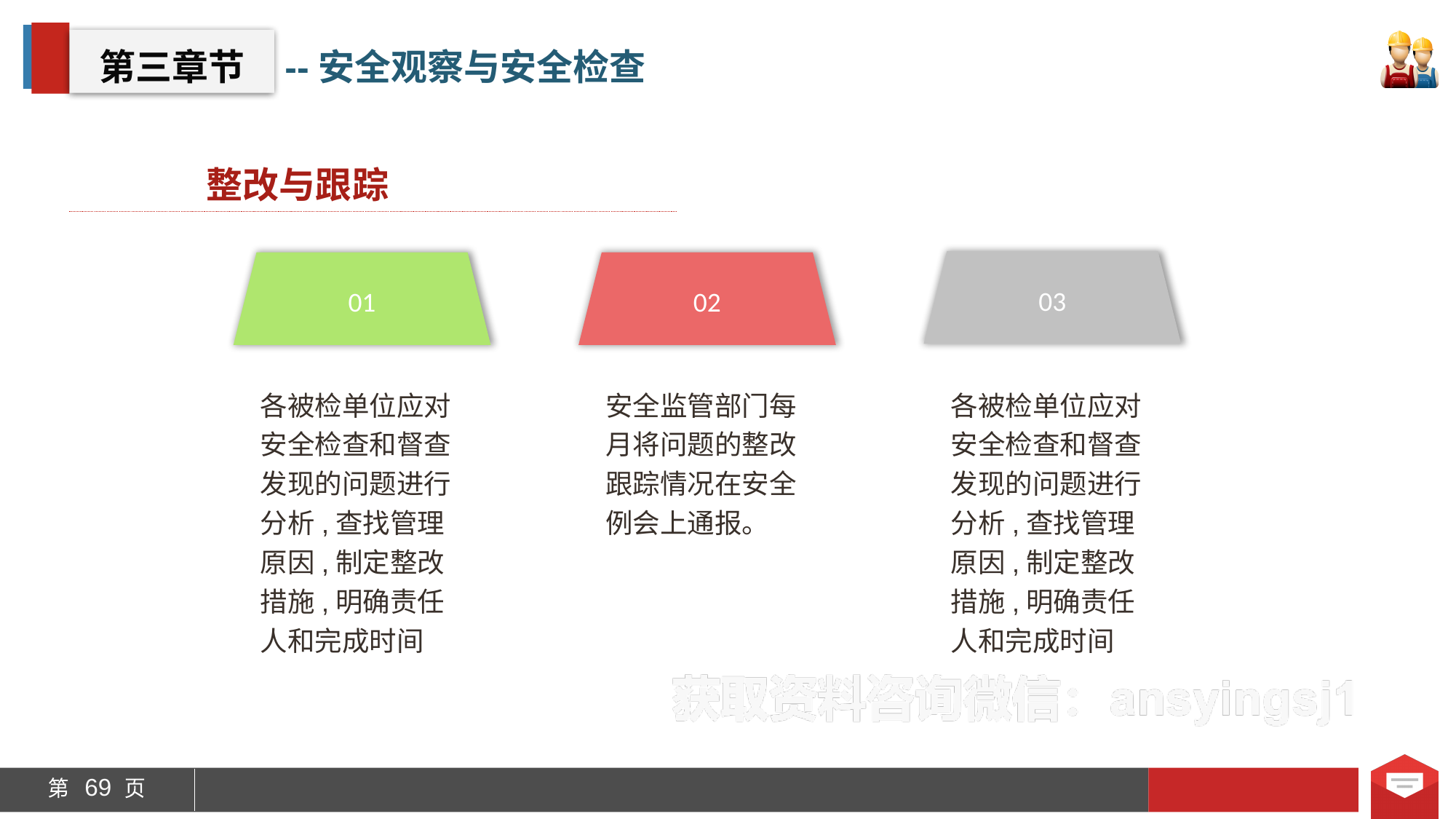

第三章节
--安全观察与安全检查
整改与跟踪
03
各被检单位应对安全检查和督查发现的问题进行分析,查找管理原因,制定整改措施,明确责任人和完成时间

01
各被检单位应对安全检查和督查发现的问题进行分析,查找管理原因,制定整改措施,明确责任人和完成时间
02
安全监管部门每月将问题的整改跟踪情况在安全例会上通报。